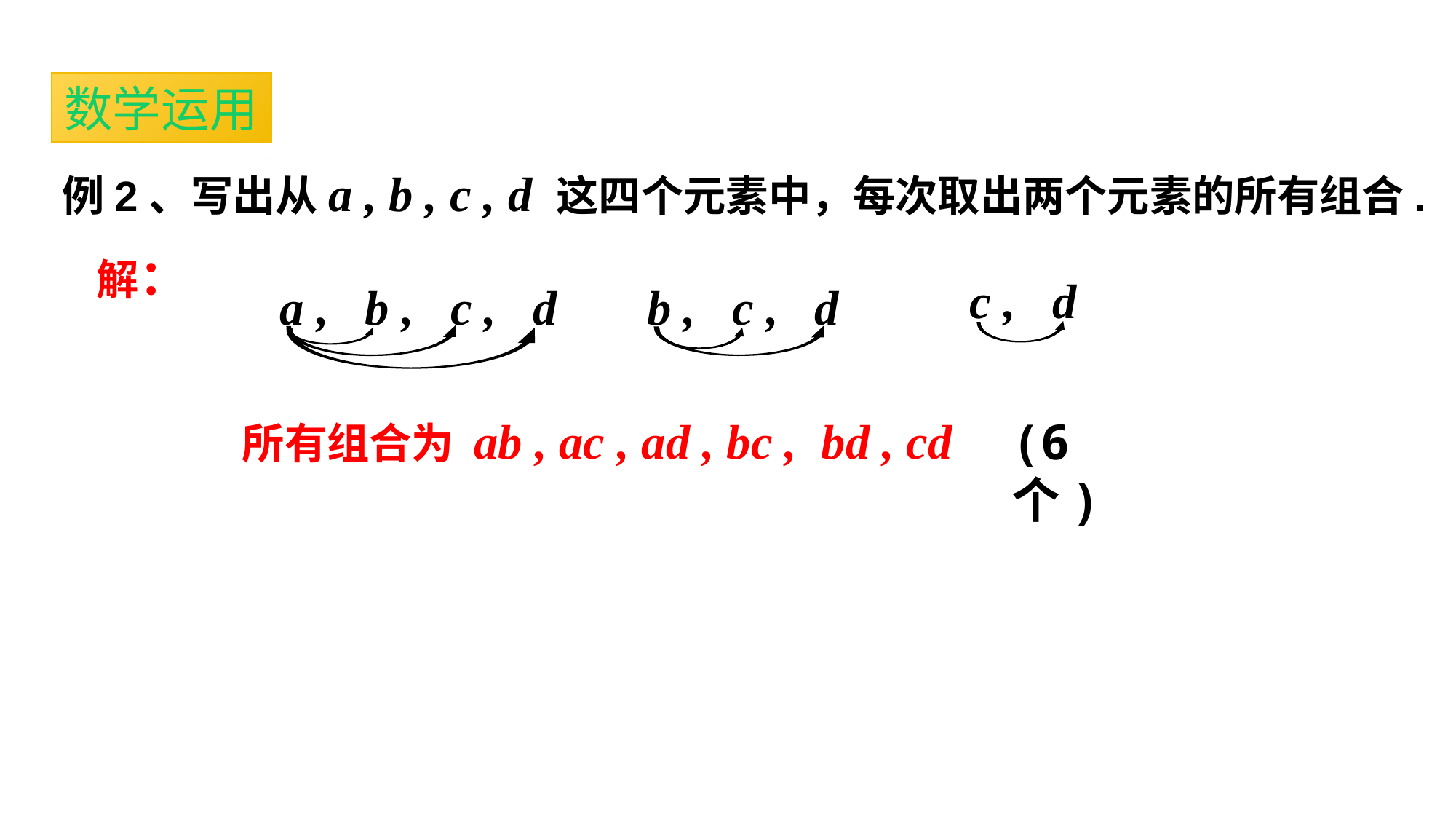

数学运用
例2、写出从a , b , c , d 这四个元素中，每次取出两个元素的所有组合.
解：
c ,   d
a ,   b ,   c ,   d
b ,   c ,   d

所有组合为 ab , ac , ad , bc ,  bd , cd
(6个)